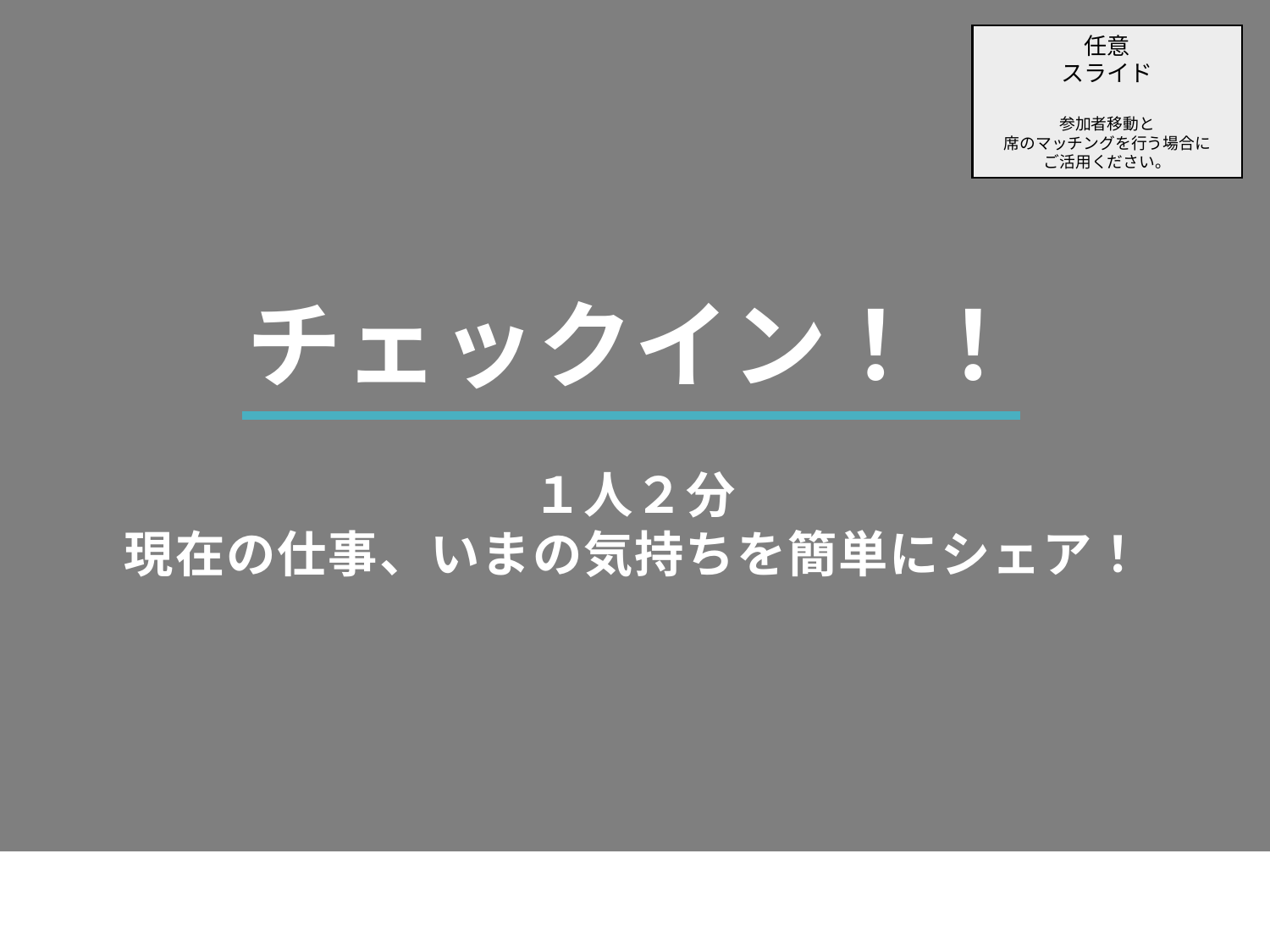

任意
スライド

参加者移動と
席のマッチングを行う場合に
ご活用ください。
チェックイン！！
１人２分
現在の仕事、いまの気持ちを簡単にシェア！